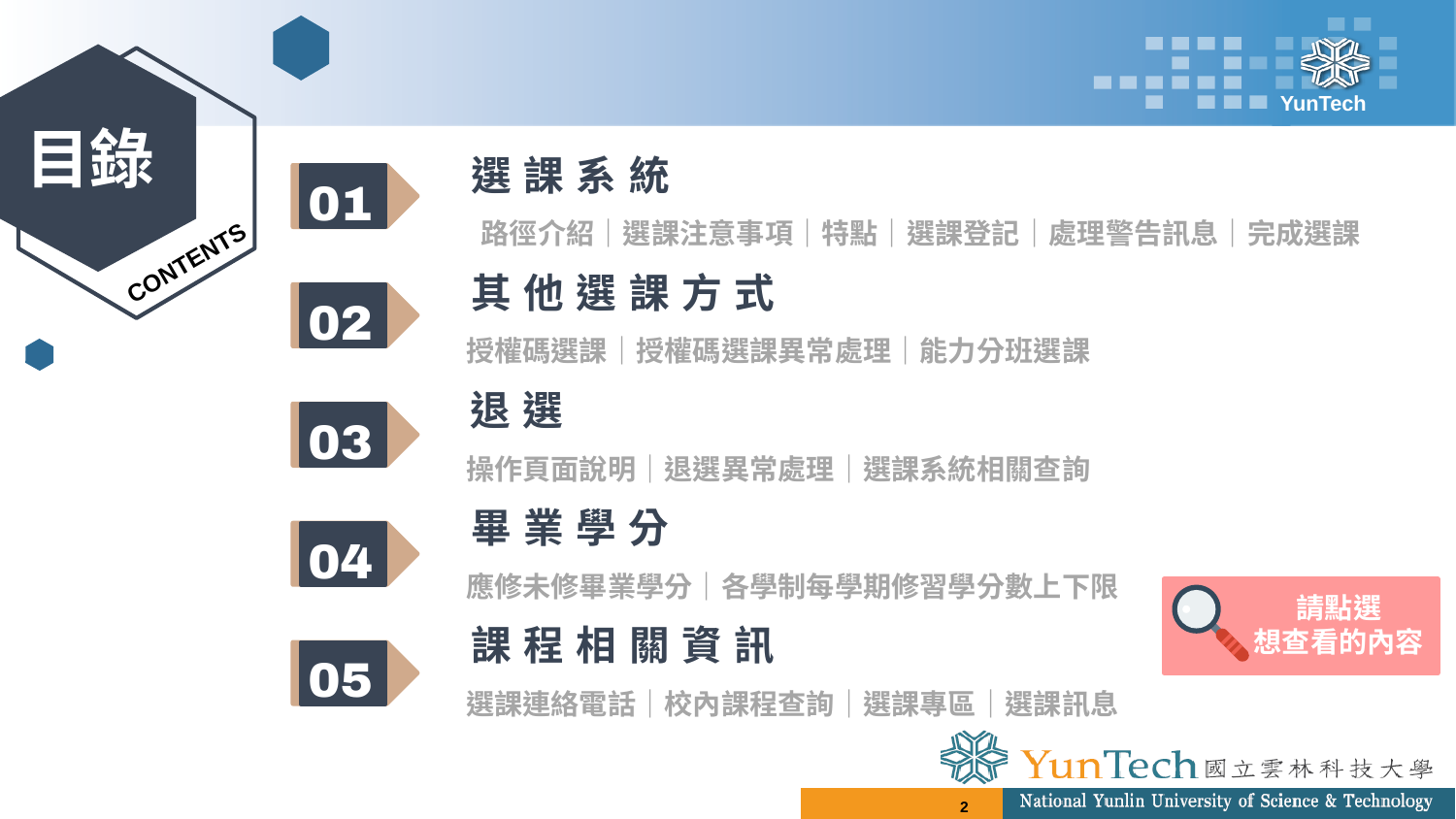

目錄

CONTENTS
選課系統

01

路徑介紹｜選課注意事項｜特點｜選課登記｜處理警告訊息｜完成選課
其他選課方式

02

授權碼選課｜授權碼選課異常處理｜能力分班選課
退選

03

操作頁面說明｜退選異常處理｜選課系統相關查詢
畢業學分

04

應修未修畢業學分｜各學制每學期修習學分數上下限

請點選
想查看的內容

課程相關資訊

05

選課連絡電話｜校內課程查詢｜選課專區｜選課訊息